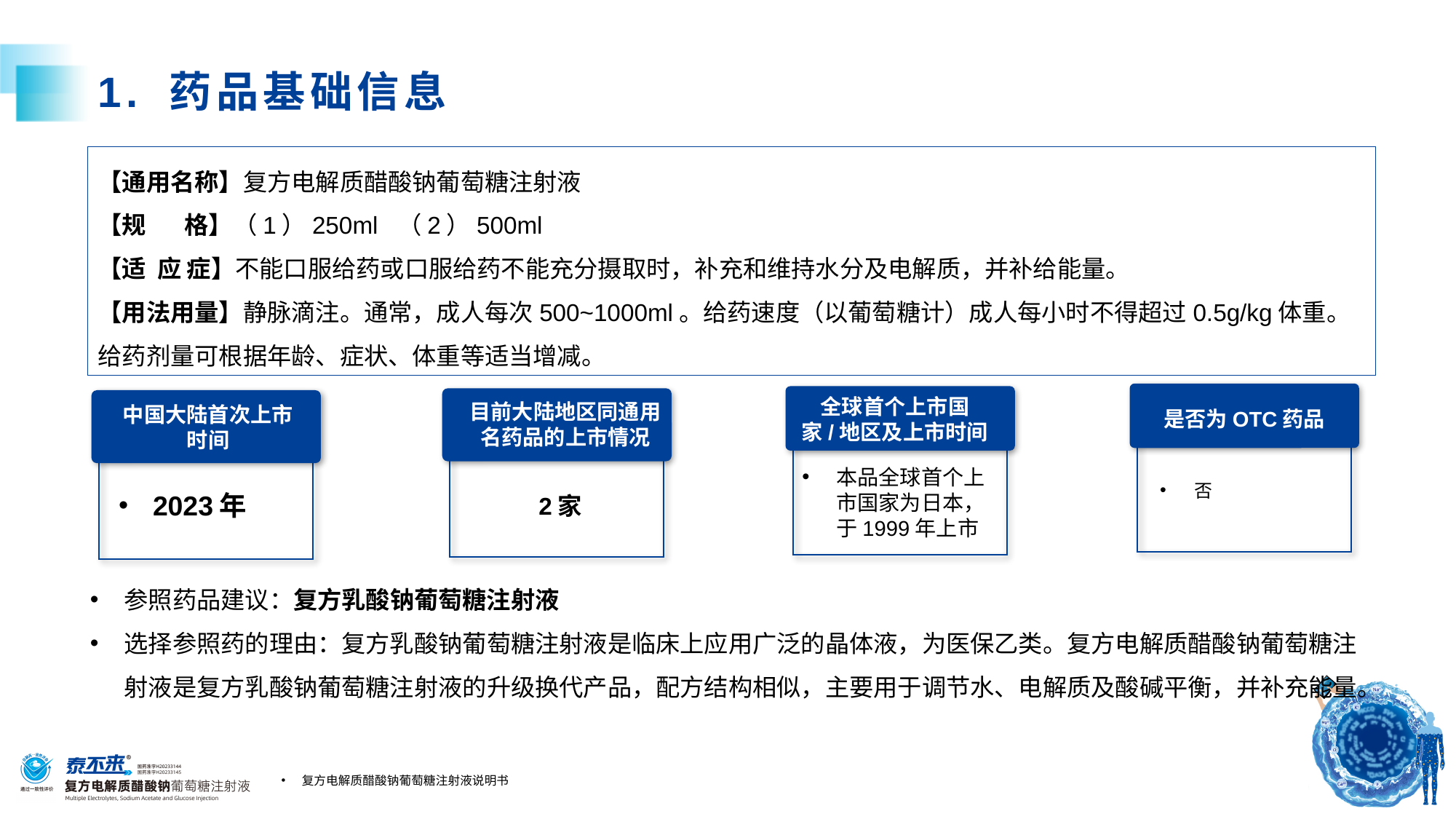

# 1. 药品基础信息
【通用名称】复方电解质醋酸钠葡萄糖注射液
【规       格】（1）250ml  （2）500ml
【适  应 症】不能口服给药或口服给药不能充分摄取时，补充和维持水分及电解质，并补给能量。
【用法用量】静脉滴注。通常，成人每次500~1000ml。给药速度（以葡萄糖计）成人每小时不得超过0.5g/kg体重。给药剂量可根据年龄、症状、体重等适当增减。

是否为OTC药品

全球首个上市国家/地区及上市时间

目前大陆地区同通用名药品的上市情况

中国大陆首次上市时间

本品全球首个上市国家为日本，于1999年上市
否
2家
2023年
参照药品建议：复方乳酸钠葡萄糖注射液
选择参照药的理由：复方乳酸钠葡萄糖注射液是临床上应用广泛的晶体液，为医保乙类。复方电解质醋酸钠葡萄糖注射液是复方乳酸钠葡萄糖注射液的升级换代产品，配方结构相似，主要用于调节水、电解质及酸碱平衡，并补充能量。
复方电解质醋酸钠葡萄糖注射液说明书